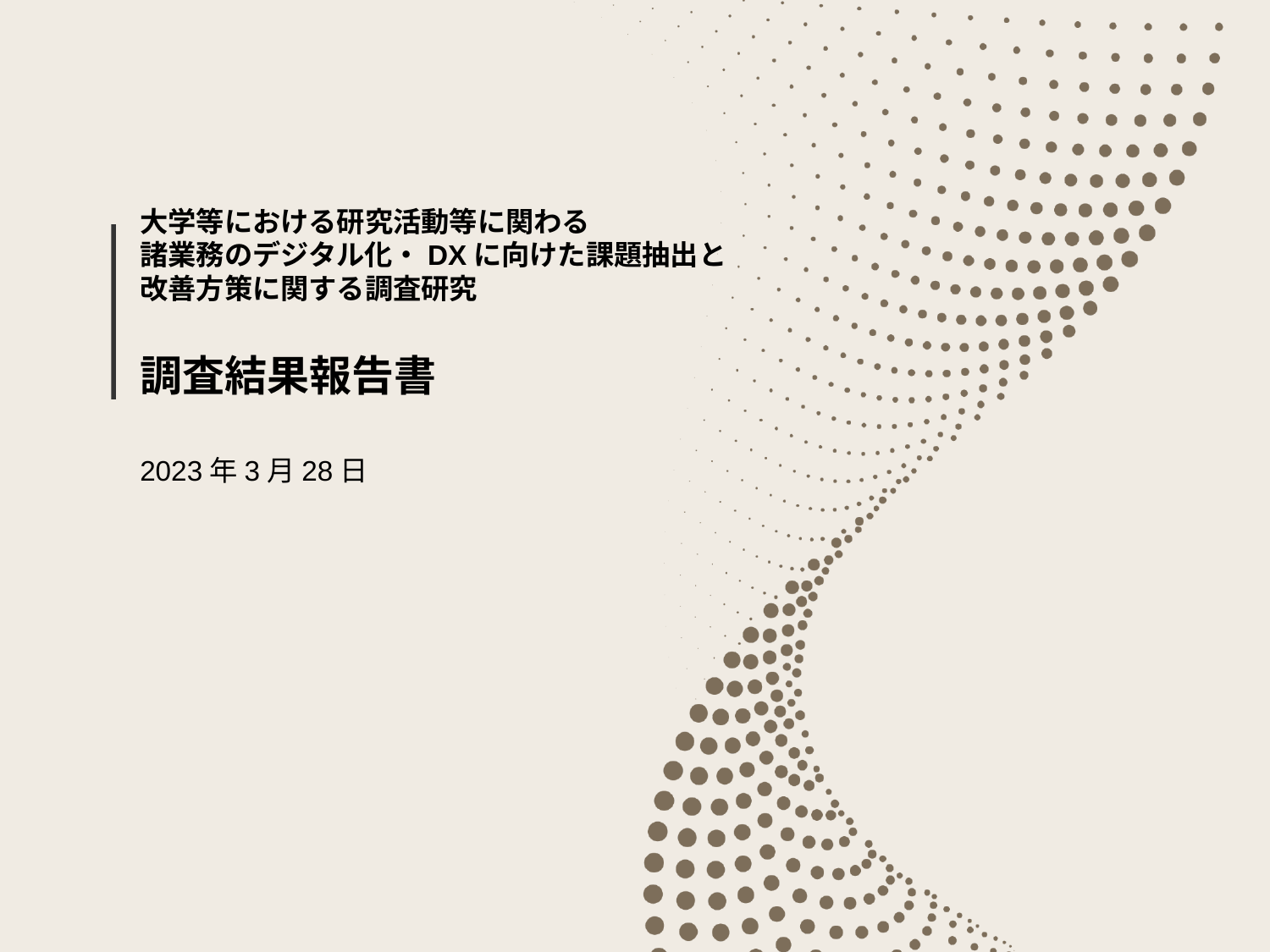

# 大学等における研究活動等に関わる 諸業務のデジタル化・DXに向けた課題抽出と 改善方策に関する調査研究
調査結果報告書
2023年3月28日